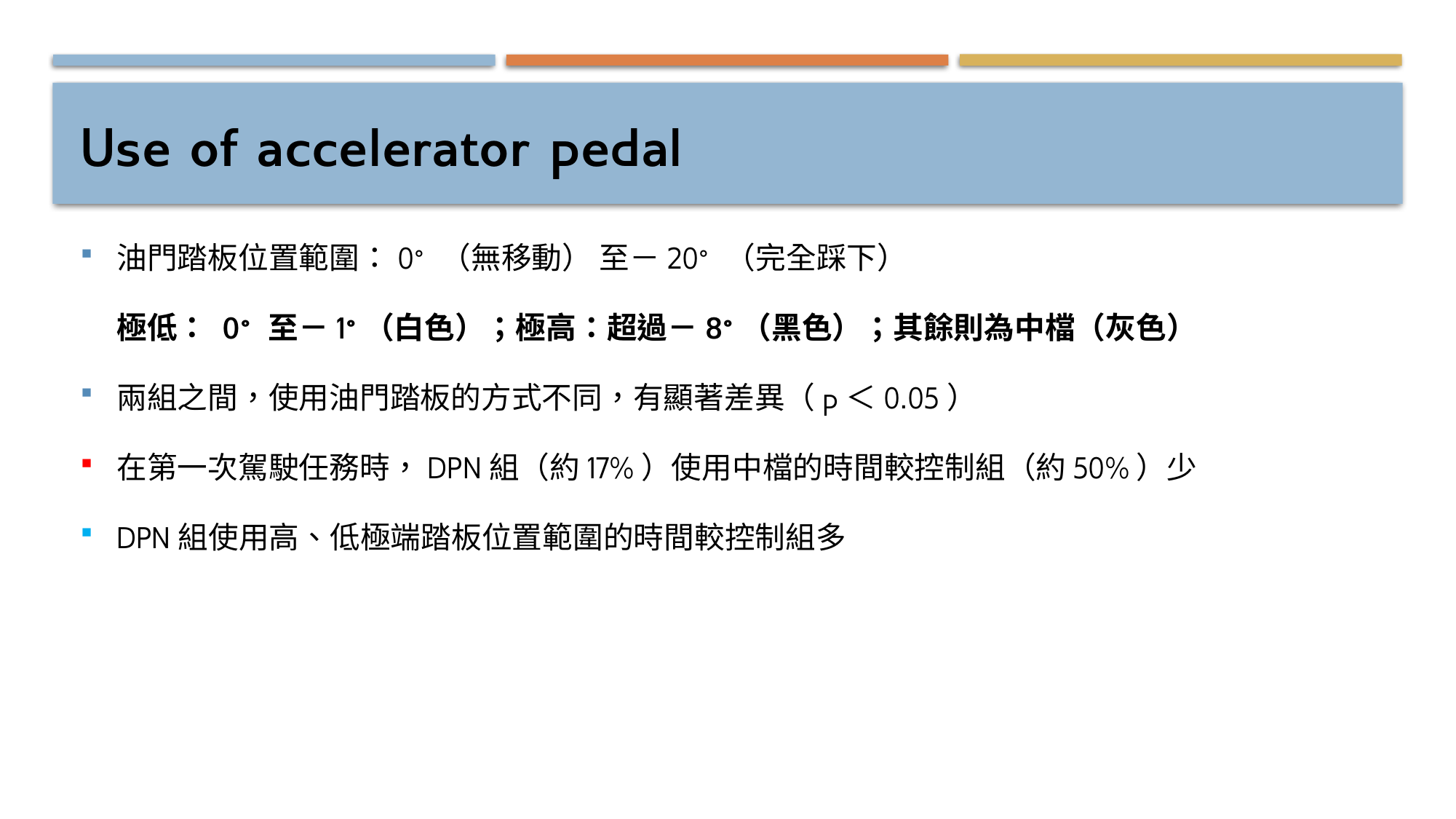

# Use of accelerator pedal
油門踏板位置範圍：0° （無移動） 至－20° （完全踩下）
極低： 0° 至－1°（白色）；極高：超過－8°（黑色）；其餘則為中檔（灰色）
兩組之間，使用油門踏板的方式不同，有顯著差異（p＜0.05）
在第一次駕駛任務時，DPN組（約17%）使用中檔的時間較控制組（約50%）少
DPN組使用高、低極端踏板位置範圍的時間較控制組多